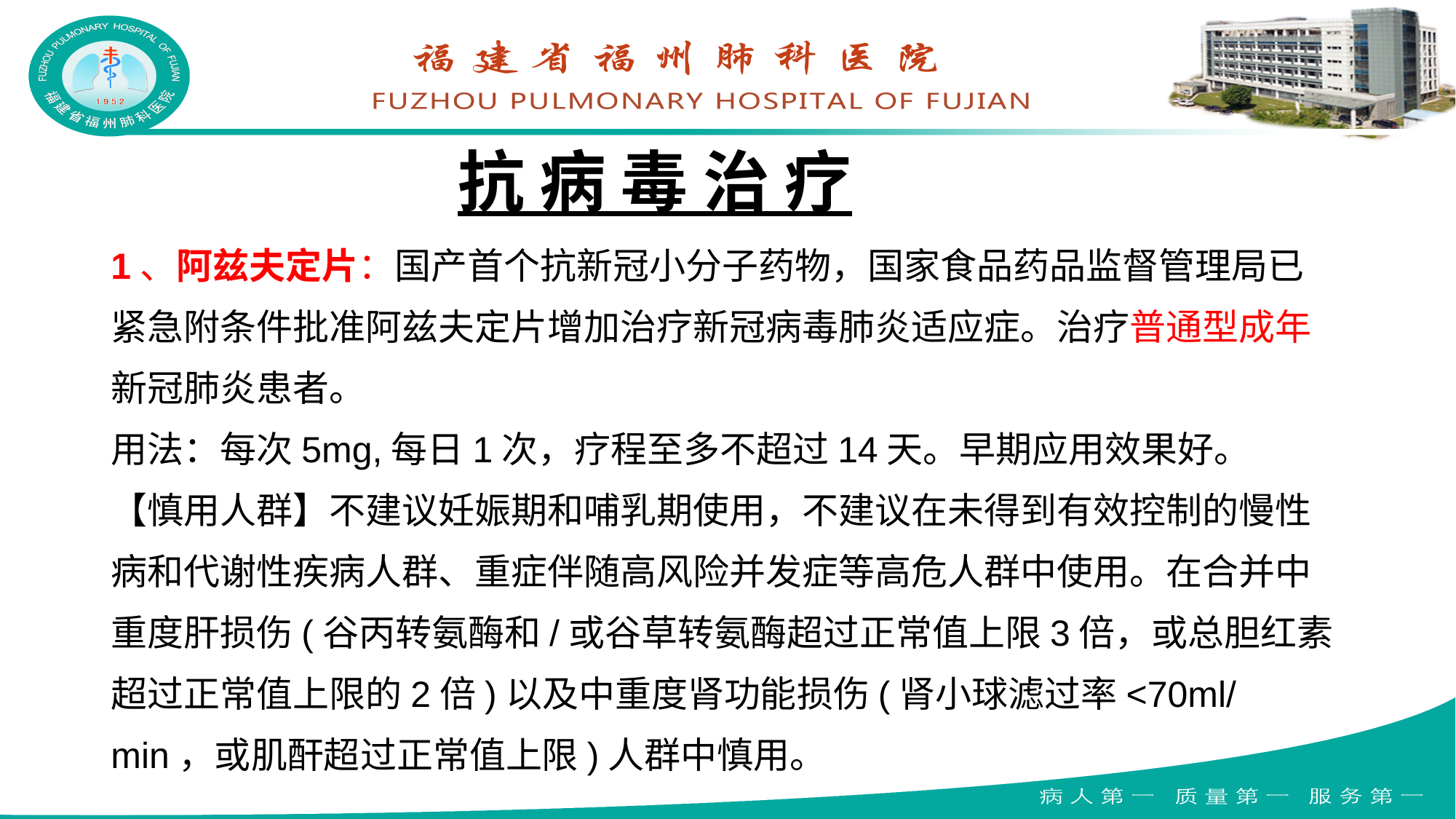

# 抗 病 毒 治 疗
1、阿兹夫定片：国产首个抗新冠小分子药物，国家食品药品监督管理局已紧急附条件批准阿兹夫定片增加治疗新冠病毒肺炎适应症。治疗普通型成年新冠肺炎患者。
用法：每次5mg,每日1次，疗程至多不超过14天。早期应用效果好。
【慎用人群】不建议妊娠期和哺乳期使用，不建议在未得到有效控制的慢性病和代谢性疾病人群、重症伴随高风险并发症等高危人群中使用。在合并中重度肝损伤(谷丙转氨酶和/或谷草转氨酶超过正常值上限3倍，或总胆红素超过正常值上限的2倍)以及中重度肾功能损伤(肾小球滤过率<70ml/min，或肌酐超过正常值上限)人群中慎用。